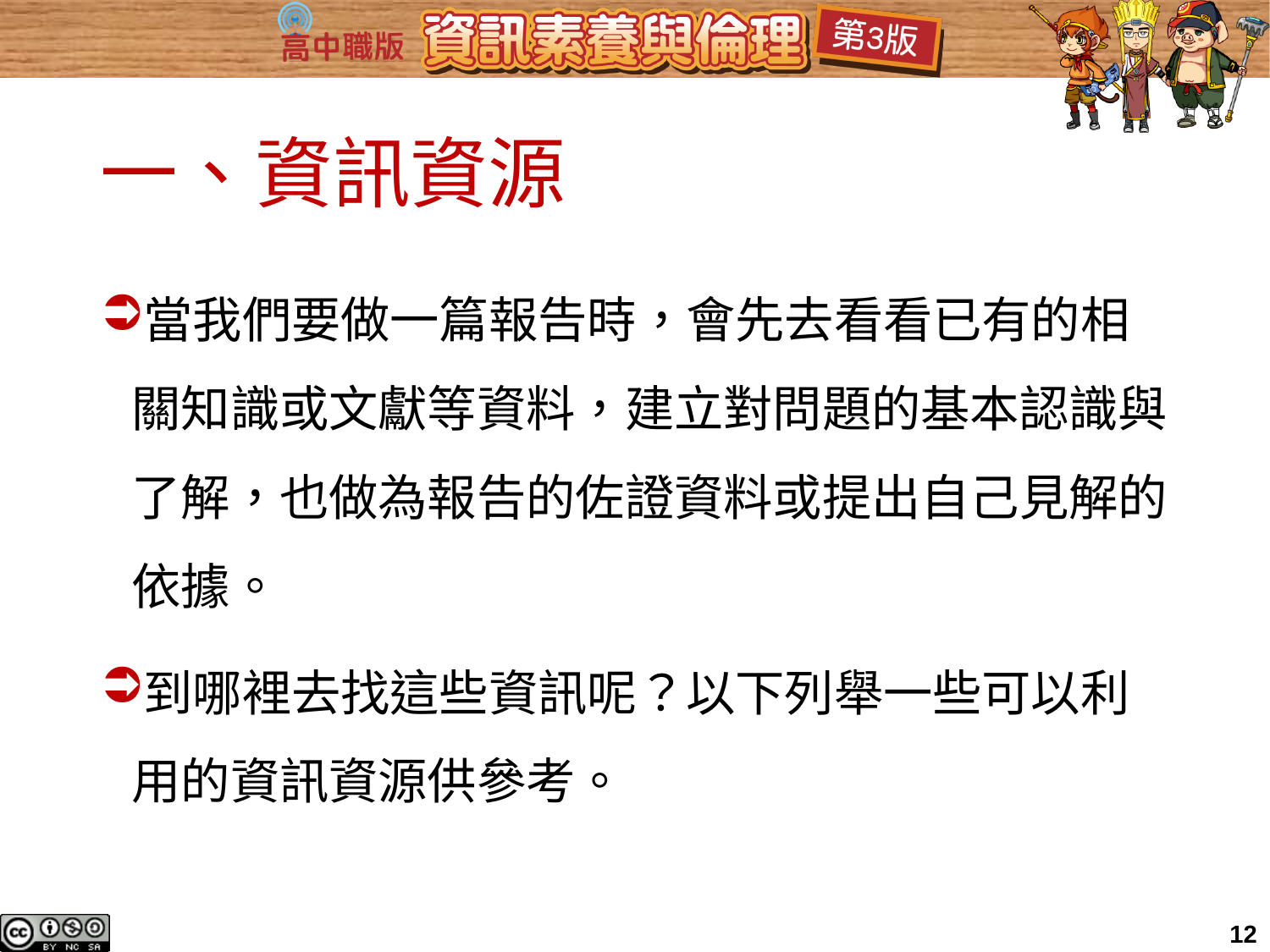

# 一、資訊資源
當我們要做一篇報告時，會先去看看已有的相關知識或文獻等資料，建立對問題的基本認識與了解，也做為報告的佐證資料或提出自己見解的依據。
到哪裡去找這些資訊呢？以下列舉一些可以利用的資訊資源供參考。
12